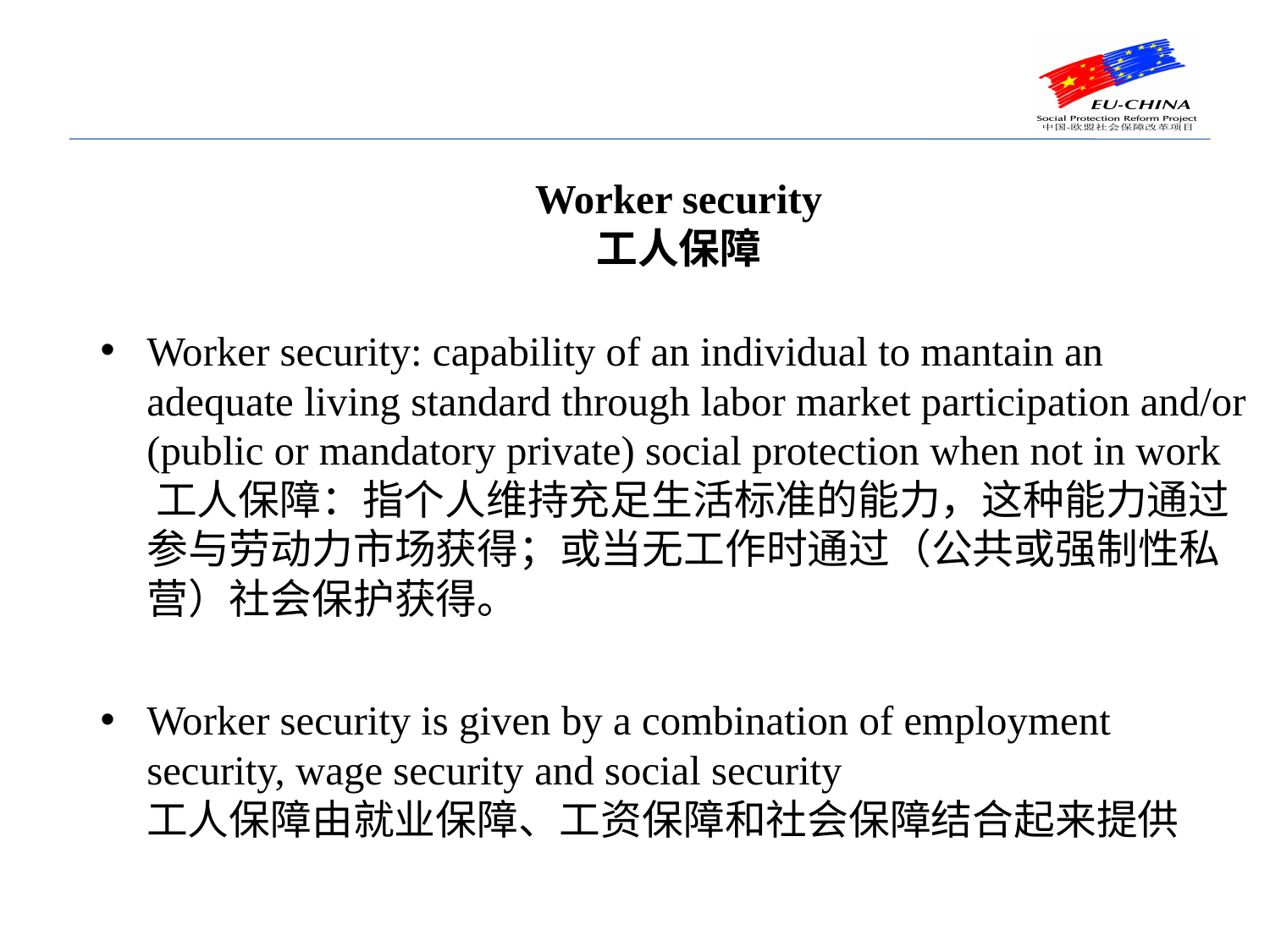

Worker security
工人保障

Worker security: capability of an individual to mantain an adequate living standard through labor market participation and/or (public or mandatory private) social protection when not in work
     工人保障：指个人维持充足生活标准的能力，这种能力通过参与劳动力市场获得；或当无工作时通过（公共或强制性私营）社会保护获得。

Worker security is given by a combination of employment security, wage security and social security
    工人保障由就业保障、工资保障和社会保障结合起来提供